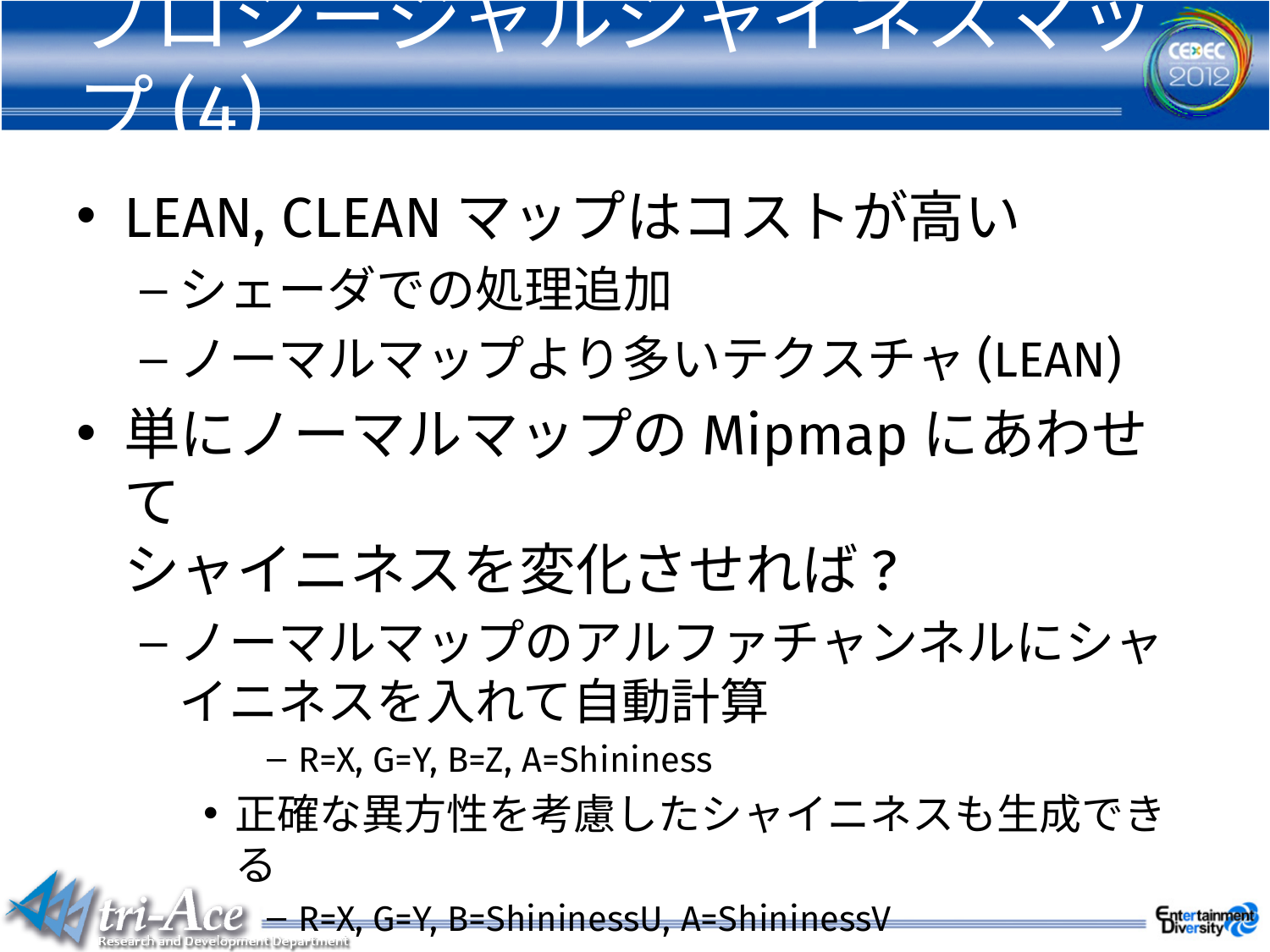

# プロシージャルシャイネスマップ(4)
LEAN, CLEANマップはコストが高い
シェーダでの処理追加
ノーマルマップより多いテクスチャ(LEAN)
単にノーマルマップのMipmapにあわせて
シャイニネスを変化させれば?
ノーマルマップのアルファチャンネルにシャイニネスを入れて自動計算
R=X, G=Y, B=Z, A=Shininess
正確な異方性を考慮したシャイニネスも生成できる
R=X, G=Y, B=ShininessU, A=ShininessV